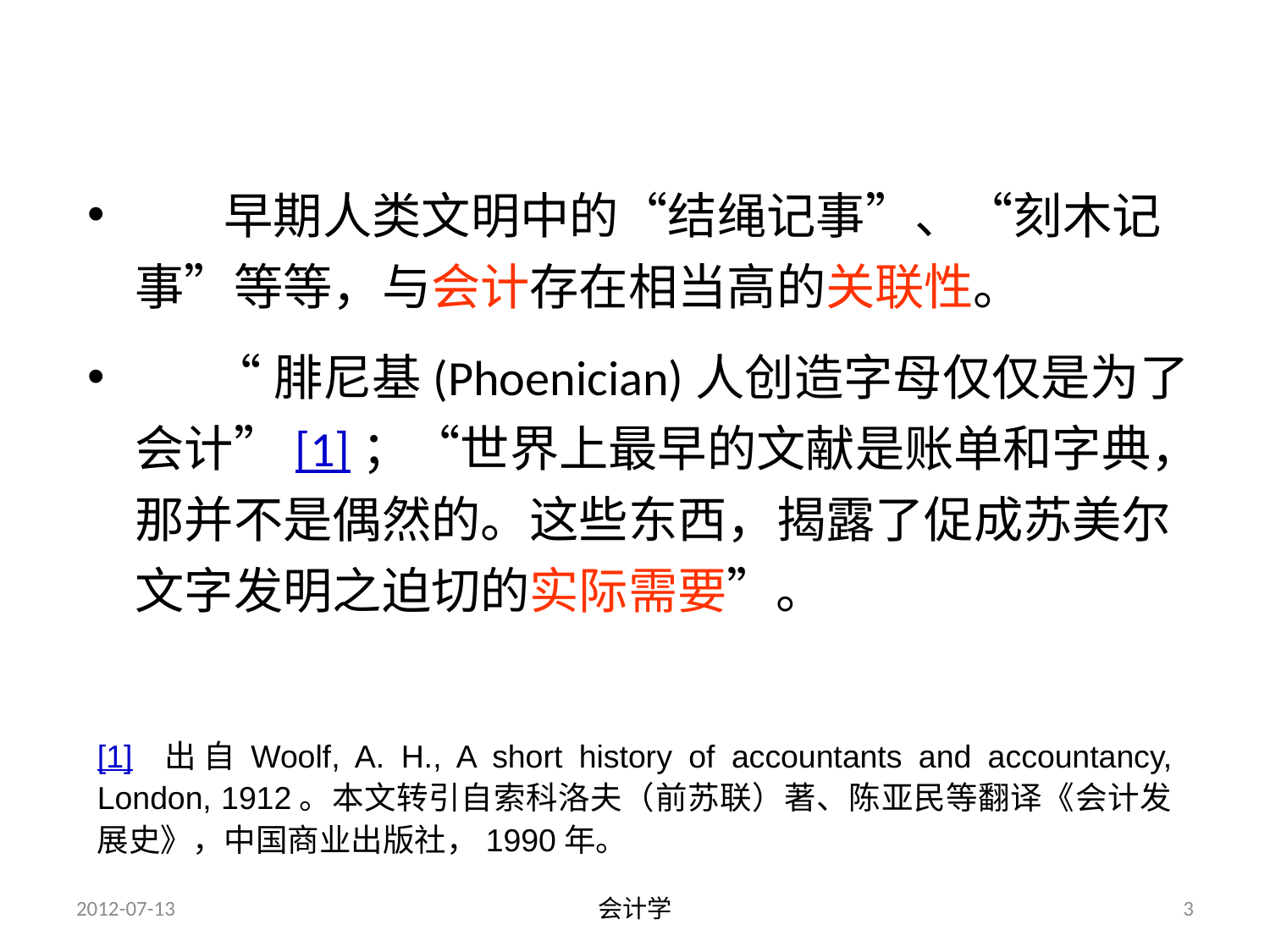

早期人类文明中的“结绳记事”、“刻木记事”等等，与会计存在相当高的关联性。
       “腓尼基(Phoenician)人创造字母仅仅是为了会计”[1]；“世界上最早的文献是账单和字典，那并不是偶然的。这些东西，揭露了促成苏美尔文字发明之迫切的实际需要”。
[1] 出自Woolf, A. H., A short history of accountants and accountancy, London, 1912。本文转引自索科洛夫（前苏联）著、陈亚民等翻译《会计发展史》，中国商业出版社，1990年。
2012-07-13
会计学
3